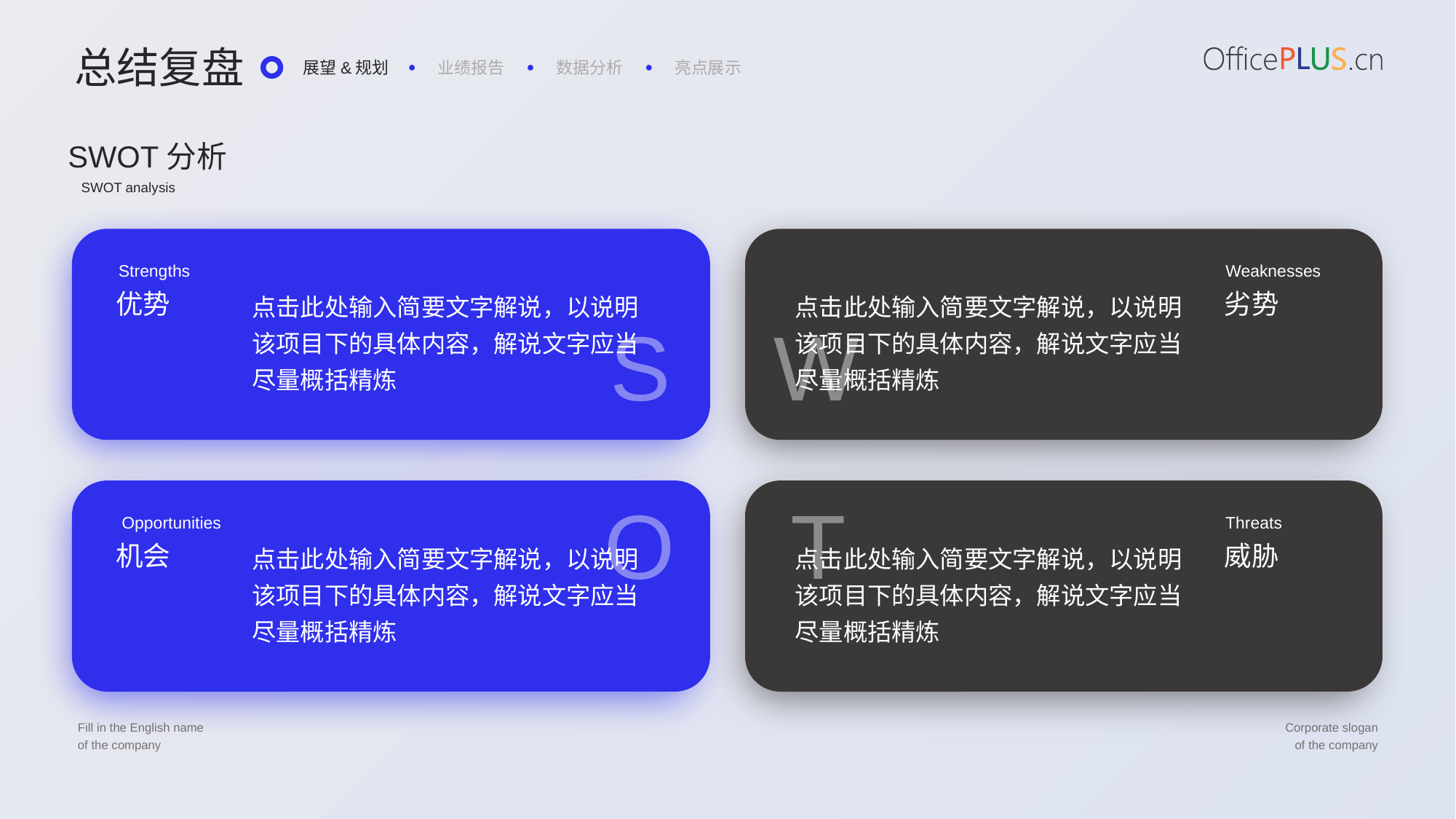

总结复盘

展望&规划
业绩报告
数据分析
亮点展示

SWOT分析
SWOT analysis

Strengths
优势
Weaknesses
劣势
点击此处输入简要文字解说，以说明该项目下的具体内容，解说文字应当尽量概括精炼
点击此处输入简要文字解说，以说明该项目下的具体内容，解说文字应当尽量概括精炼
S
W

O
T
Threats
威胁
Opportunities
机会
点击此处输入简要文字解说，以说明该项目下的具体内容，解说文字应当尽量概括精炼
点击此处输入简要文字解说，以说明该项目下的具体内容，解说文字应当尽量概括精炼
Fill in the English name
of the company
Corporate slogan
of the company